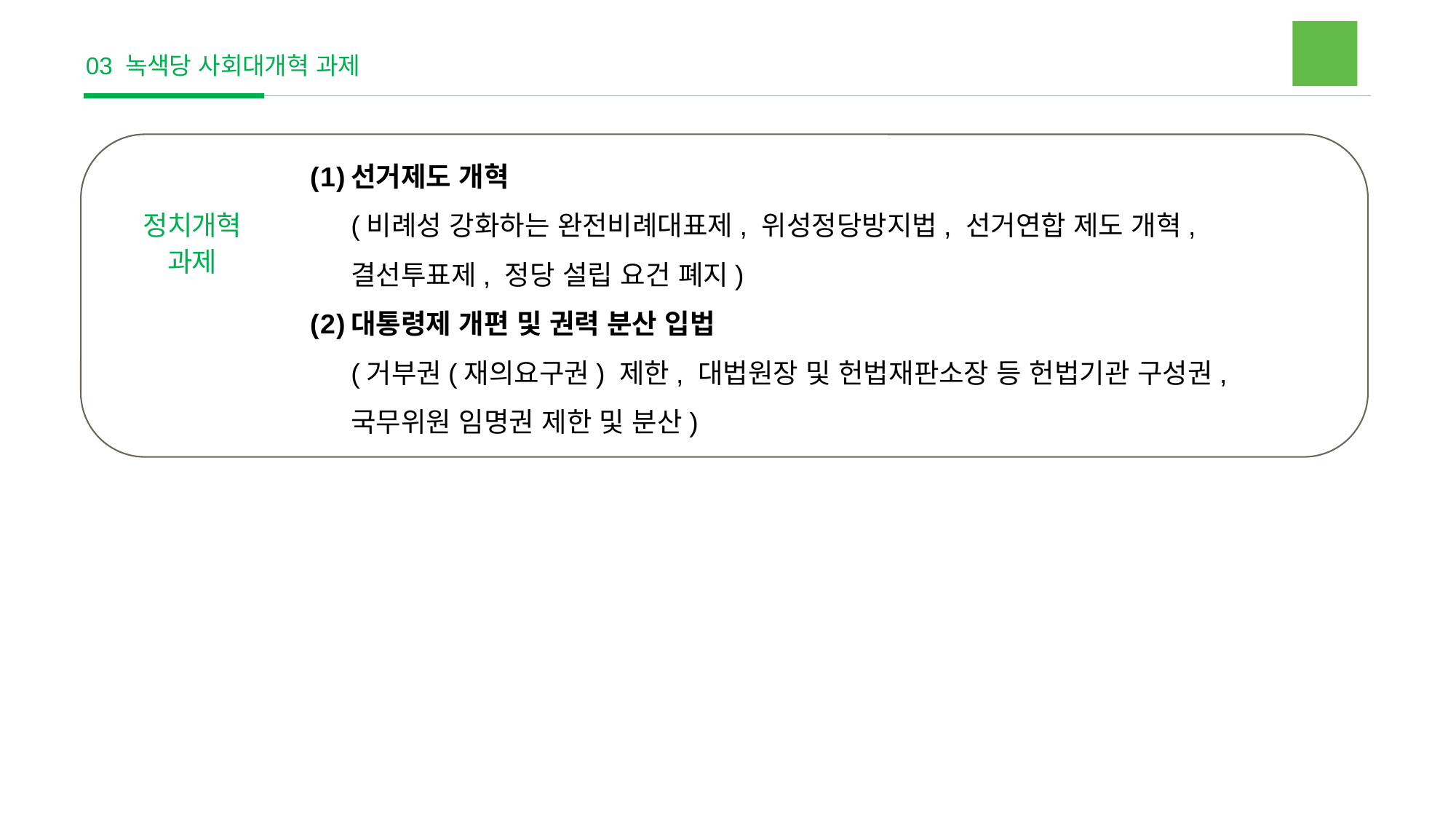

03 녹색당 사회대개혁 과제

선거제도 개혁
(비례성 강화하는 완전비례대표제, 위성정당방지법, 선거연합 제도 개혁, 결선투표제, 정당 설립 요건 폐지)
대통령제 개편 및 권력 분산 입법
(거부권(재의요구권) 제한, 대법원장 및 헌법재판소장 등 헌법기관 구성권, 국무위원 임명권 제한 및 분산)
정치개혁
과제